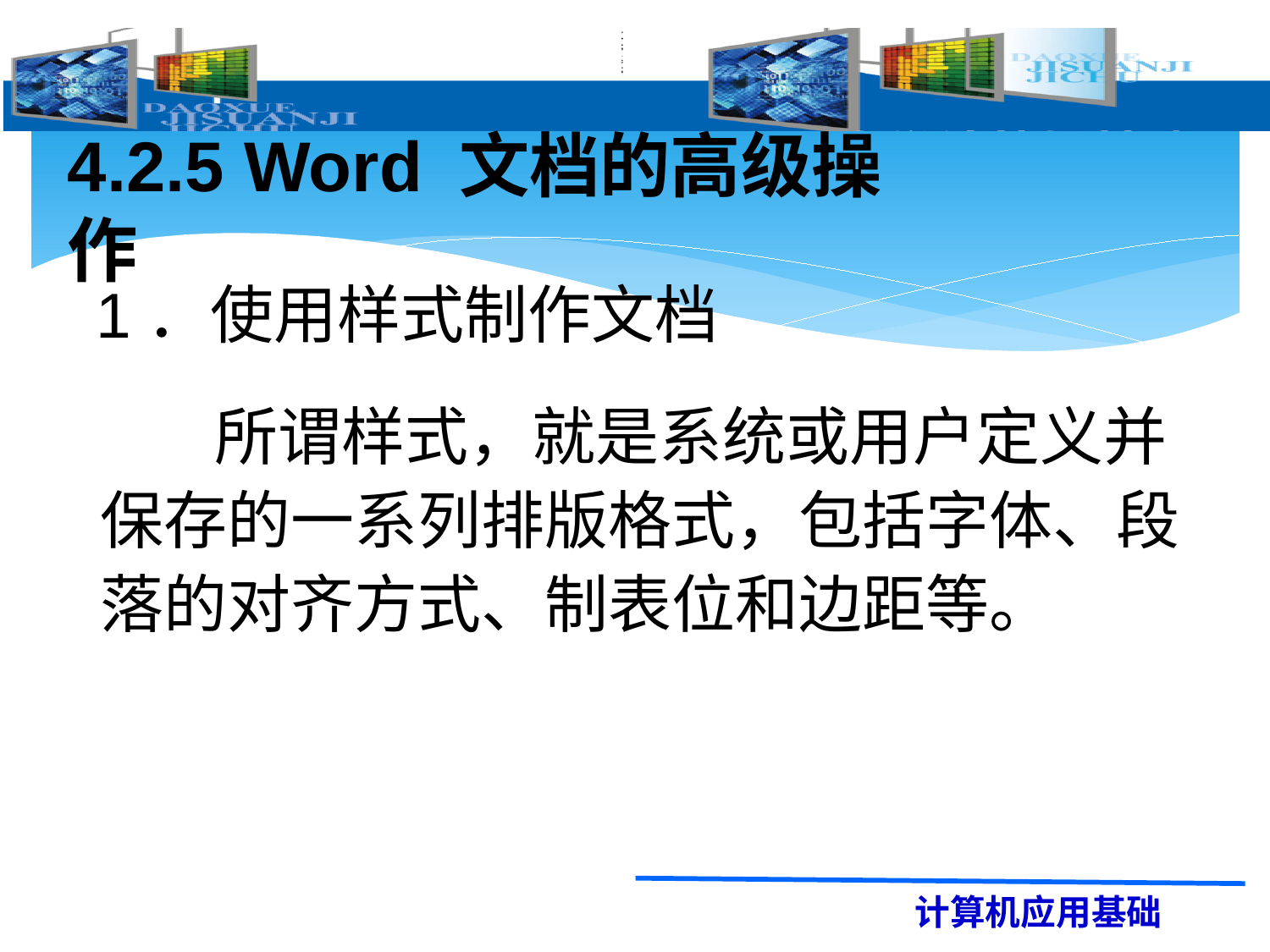

4.2.5 Word 文档的高级操作
1．使用样式制作文档

        所谓样式，就是系统或用户定义并保存的一系列排版格式，包括字体、段落的对齐方式、制表位和边距等。